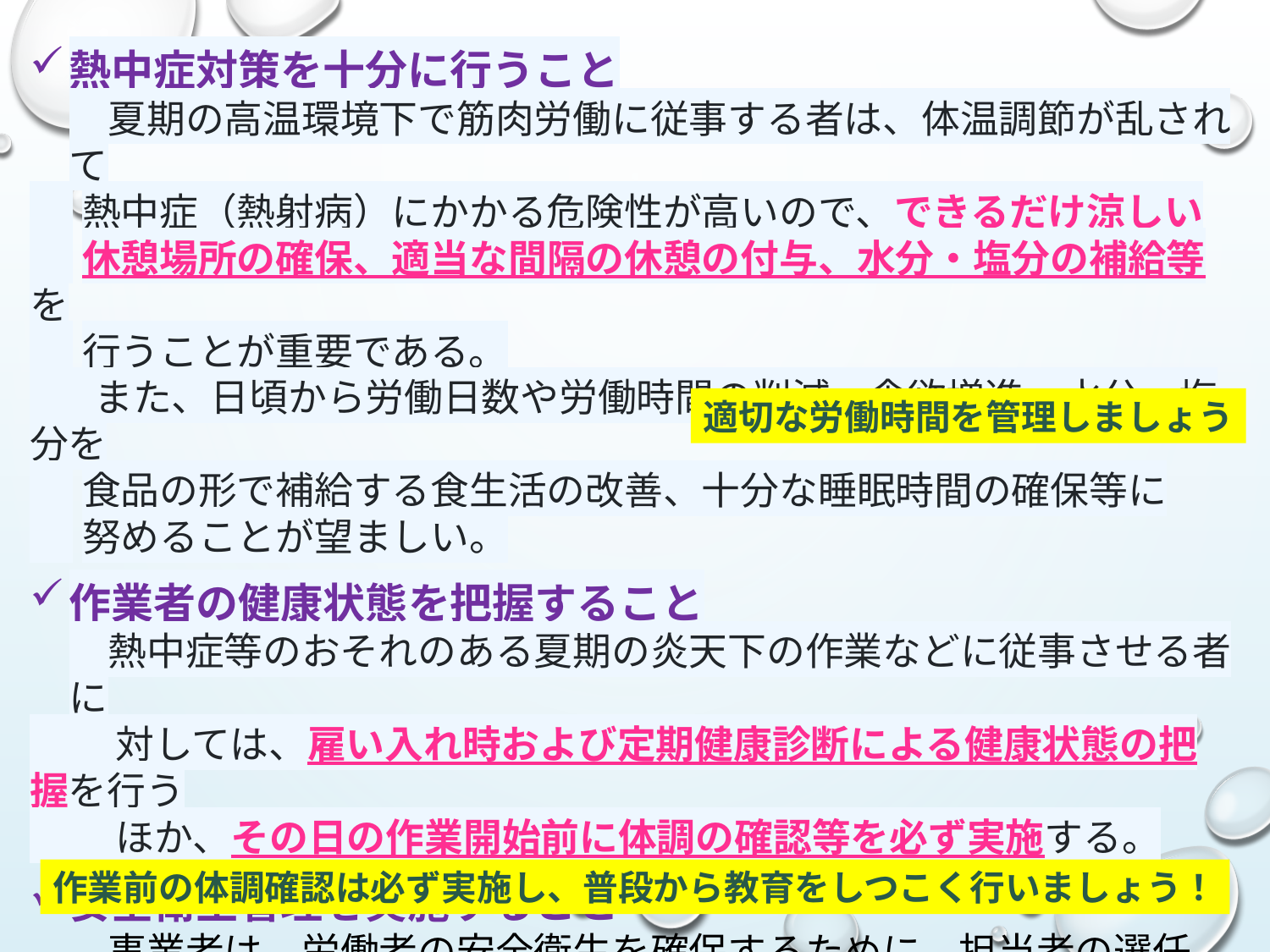

熱中症対策を十分に行うこと
　夏期の高温環境下で筋肉労働に従事する者は、体温調節が乱されて
     熱中症（熱射病）にかかる危険性が高いので、できるだけ涼しい
     休憩場所の確保、適当な間隔の休憩の付与、水分・塩分の補給等を
     行うことが重要である。
　   また、日頃から労働日数や労働時間の削減、食欲増進、水分・塩分を
     食品の形で補給する食生活の改善、十分な睡眠時間の確保等に
     努めることが望ましい。

作業者の健康状態を把握すること
　熱中症等のおそれのある夏期の炎天下の作業などに従事させる者に
　　 対しては、雇い入れ時および定期健康診断による健康状態の把握を行う
　　 ほか、その日の作業開始前に体調の確認等を必ず実施する。

安全衛生管理を実施すること
　事業者は、労働者の安全衛生を確保するために、担当者の選任、
     定期健康診断等の健康管理の実施、熱中症等に関する安全衛生教育
     の実施、作業場所の巡視と適切な指示などを実施する。
適切な労働時間を管理しましょう
作業前の体調確認は必ず実施し、普段から教育をしつこく行いましょう！